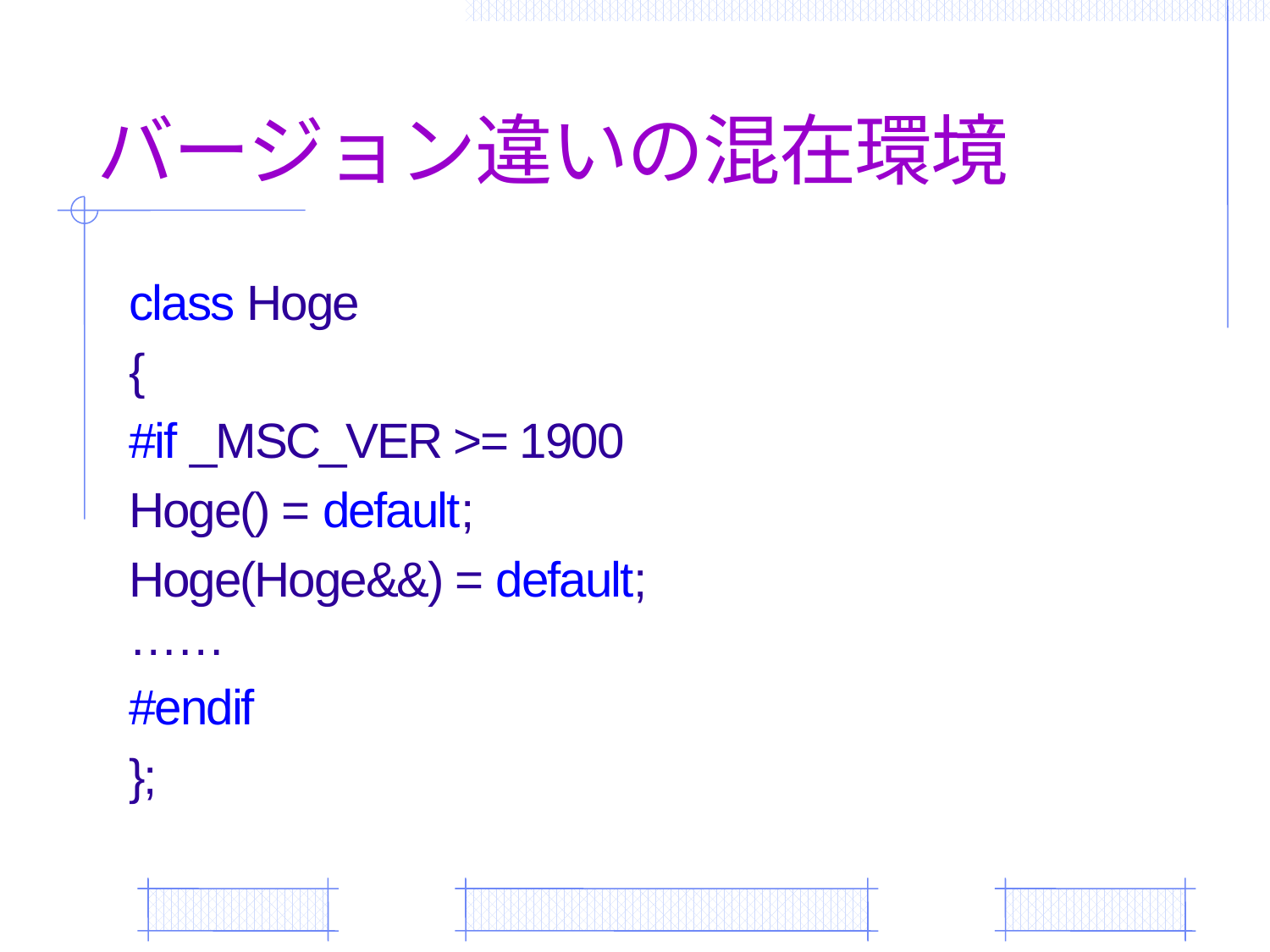

# バージョン違いの混在環境
class Hoge
{
#if _MSC_VER >= 1900
Hoge() = default;
Hoge(Hoge&&) = default;
……
#endif
};